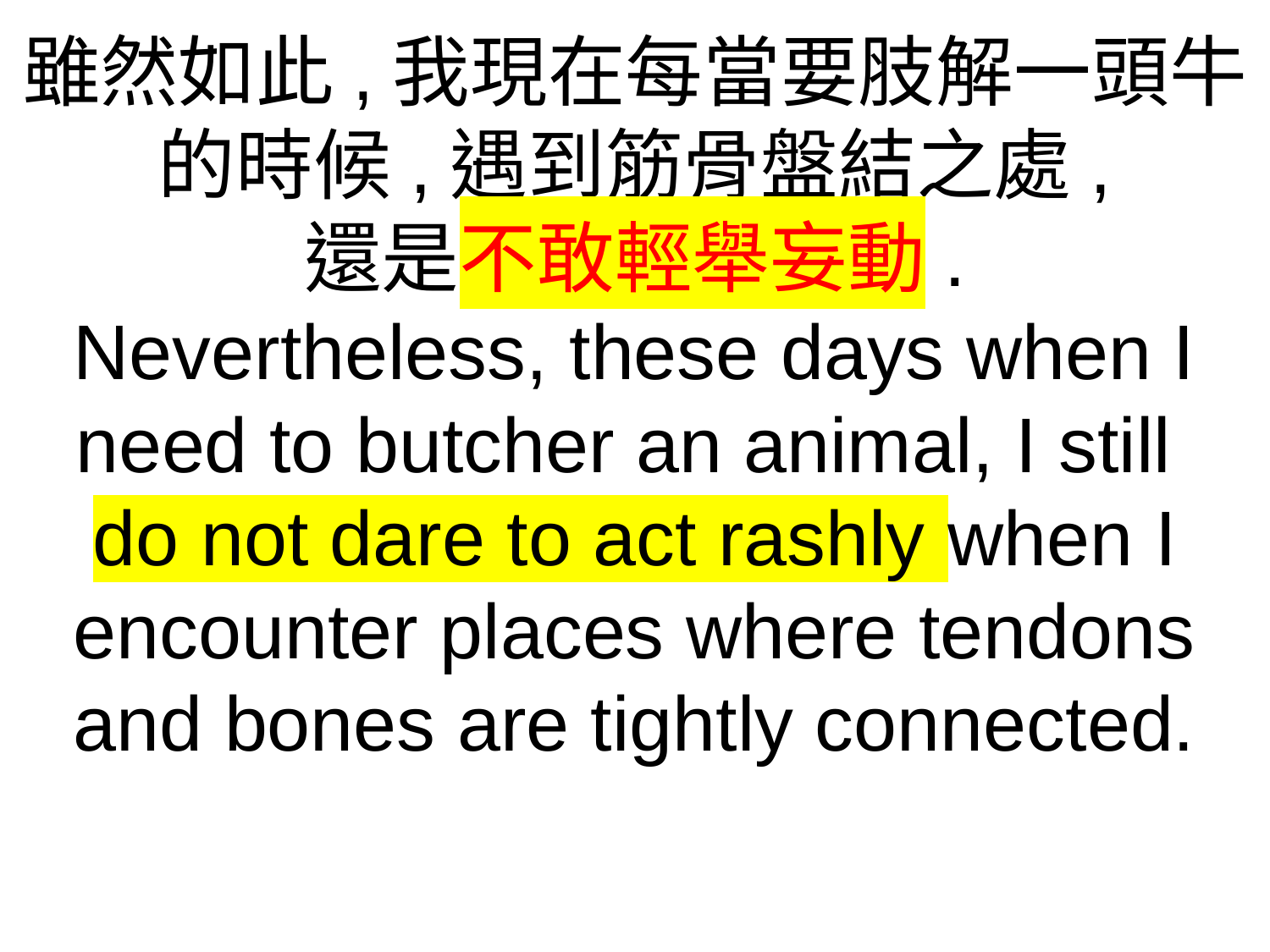

雖然如此,我現在每當要肢解一頭牛的時候,遇到筋骨盤結之處,
還是不敢輕舉妄動.
Nevertheless, these days when I need to butcher an animal, I still
do not dare to act rashly when I encounter places where tendons and bones are tightly connected.